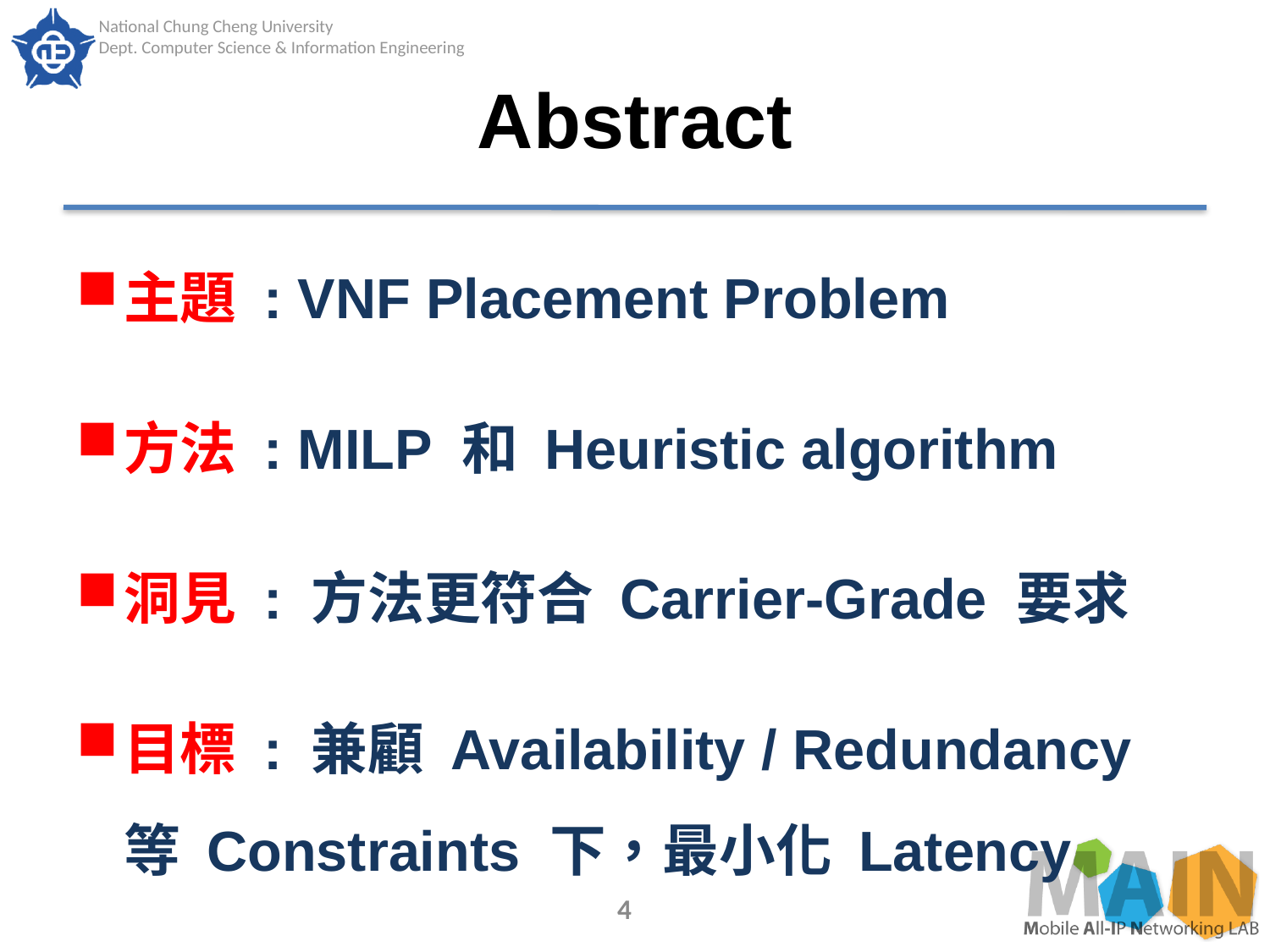

# Abstract
主題 : VNF Placement Problem
方法 : MILP 和 Heuristic algorithm
洞見 : 方法更符合 Carrier-Grade 要求
目標 : 兼顧 Availability / Redundancy 等 Constraints 下，最小化 Latency
4